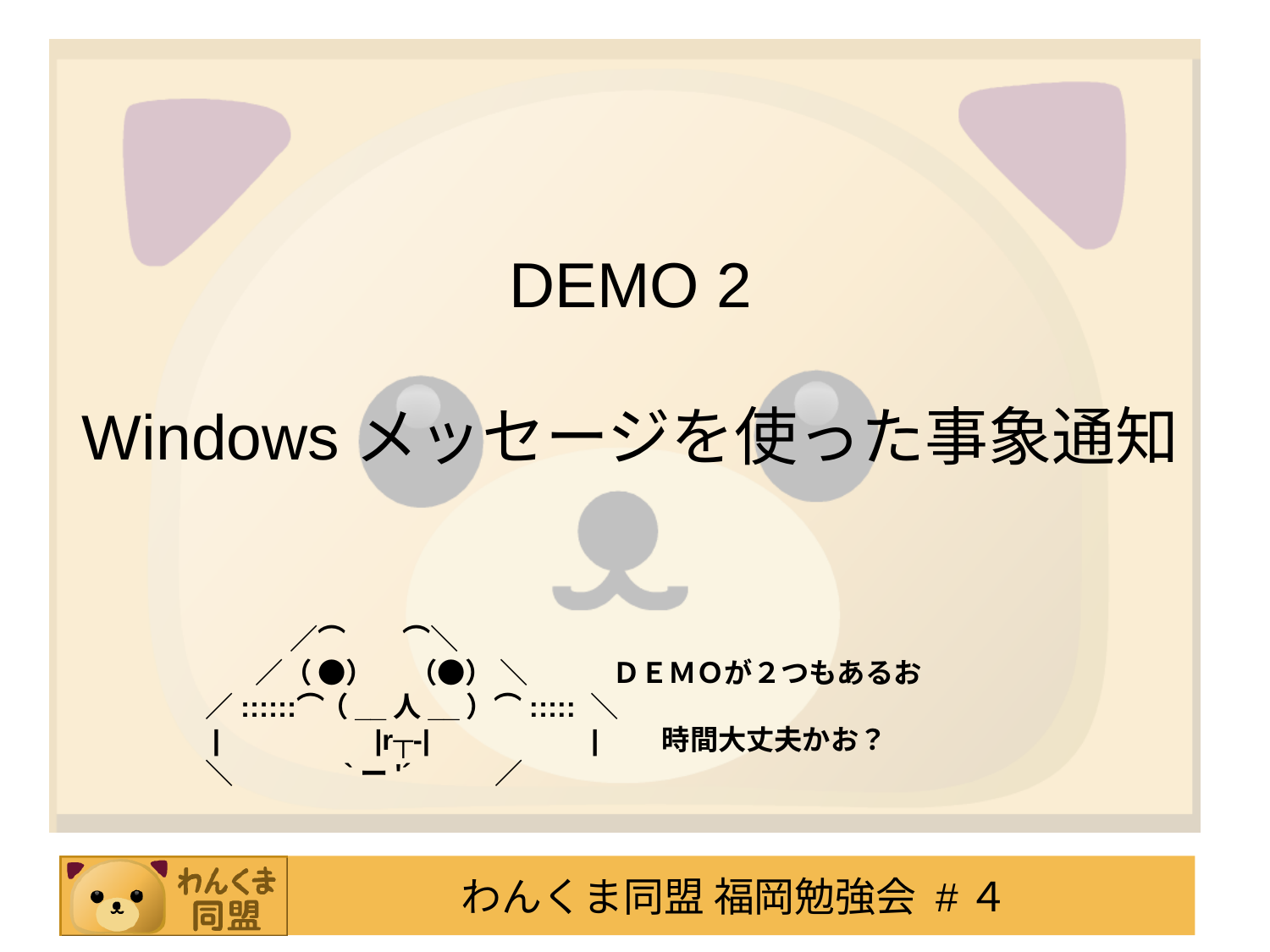

DEMO 2

Windowsメッセージを使った事象通知
　 　　　／⌒　　⌒＼
　　　／（ ●） 　（●） ＼　　　ＤＥＭＯが２つもあるお
　 ／::::::⌒（__人__）⌒::::: ＼
　 |　　　　　|r┬-|　　　　　 |　　時間大丈夫かお？
　 ＼ 　　 　 `ー'´ 　 　 ／